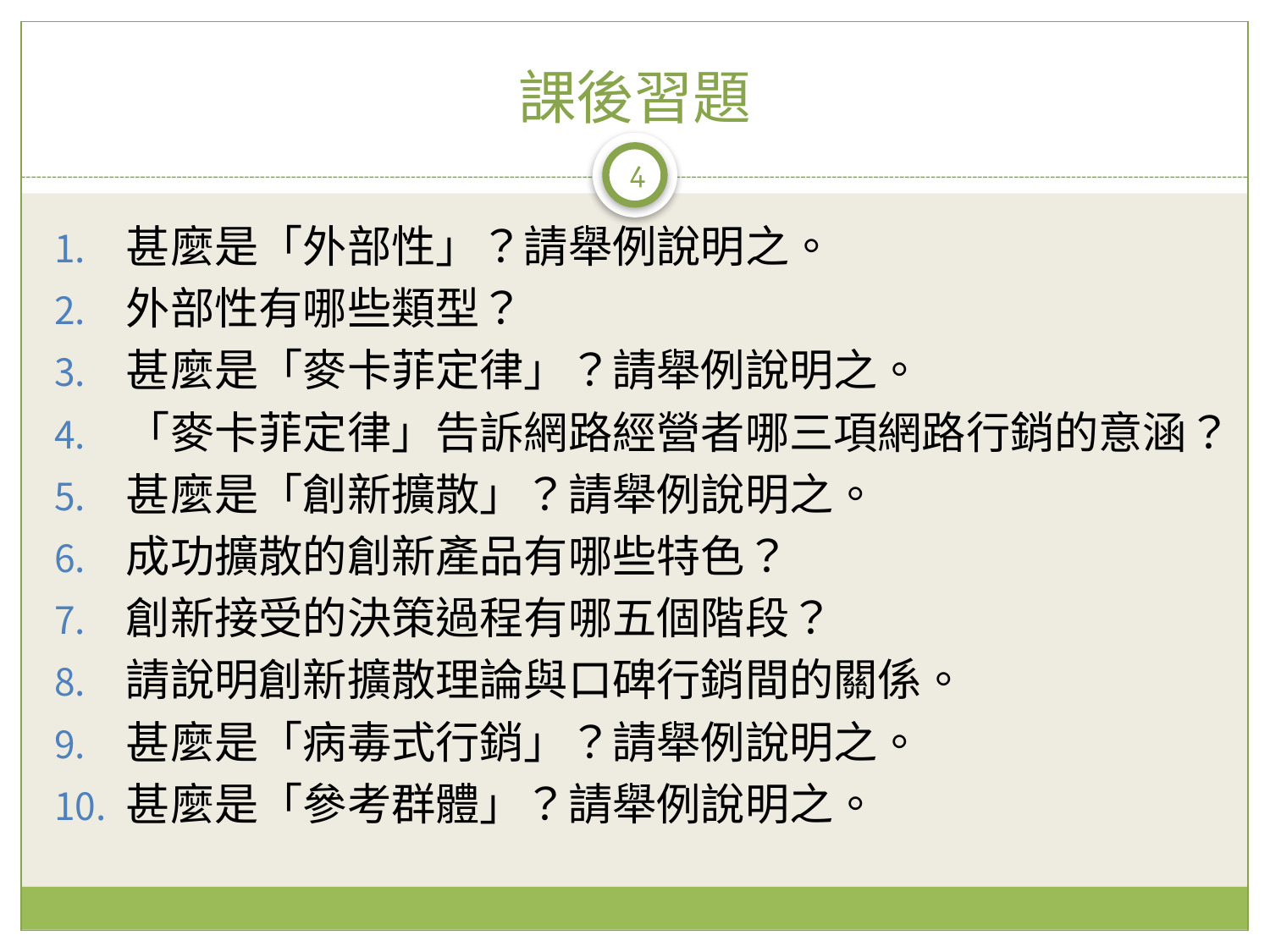

# 課後習題
4
甚麼是「外部性」？請舉例說明之。
外部性有哪些類型？
甚麼是「麥卡菲定律」？請舉例說明之。
「麥卡菲定律」告訴網路經營者哪三項網路行銷的意涵？
甚麼是「創新擴散」？請舉例說明之。
成功擴散的創新產品有哪些特色？
創新接受的決策過程有哪五個階段？
請說明創新擴散理論與口碑行銷間的關係。
甚麼是「病毒式行銷」？請舉例說明之。
甚麼是「參考群體」？請舉例說明之。